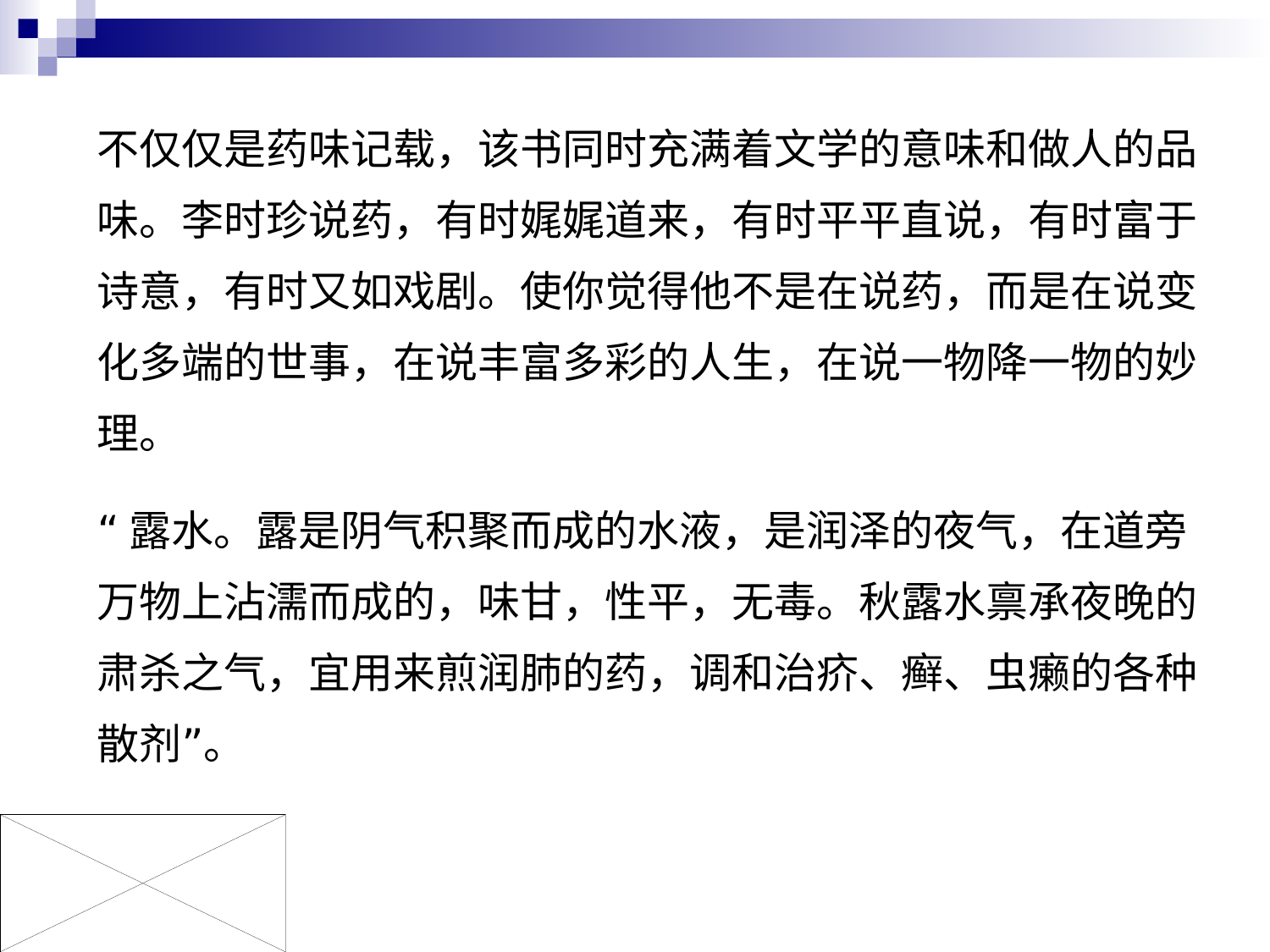

不仅仅是药味记载，该书同时充满着文学的意味和做人的品味。李时珍说药，有时娓娓道来，有时平平直说，有时富于诗意，有时又如戏剧。使你觉得他不是在说药，而是在说变化多端的世事，在说丰富多彩的人生，在说一物降一物的妙理。
“露水。露是阴气积聚而成的水液，是润泽的夜气，在道旁万物上沾濡而成的，味甘，性平，无毒。秋露水禀承夜晚的肃杀之气，宜用来煎润肺的药，调和治疥、癣、虫癞的各种散剂”。